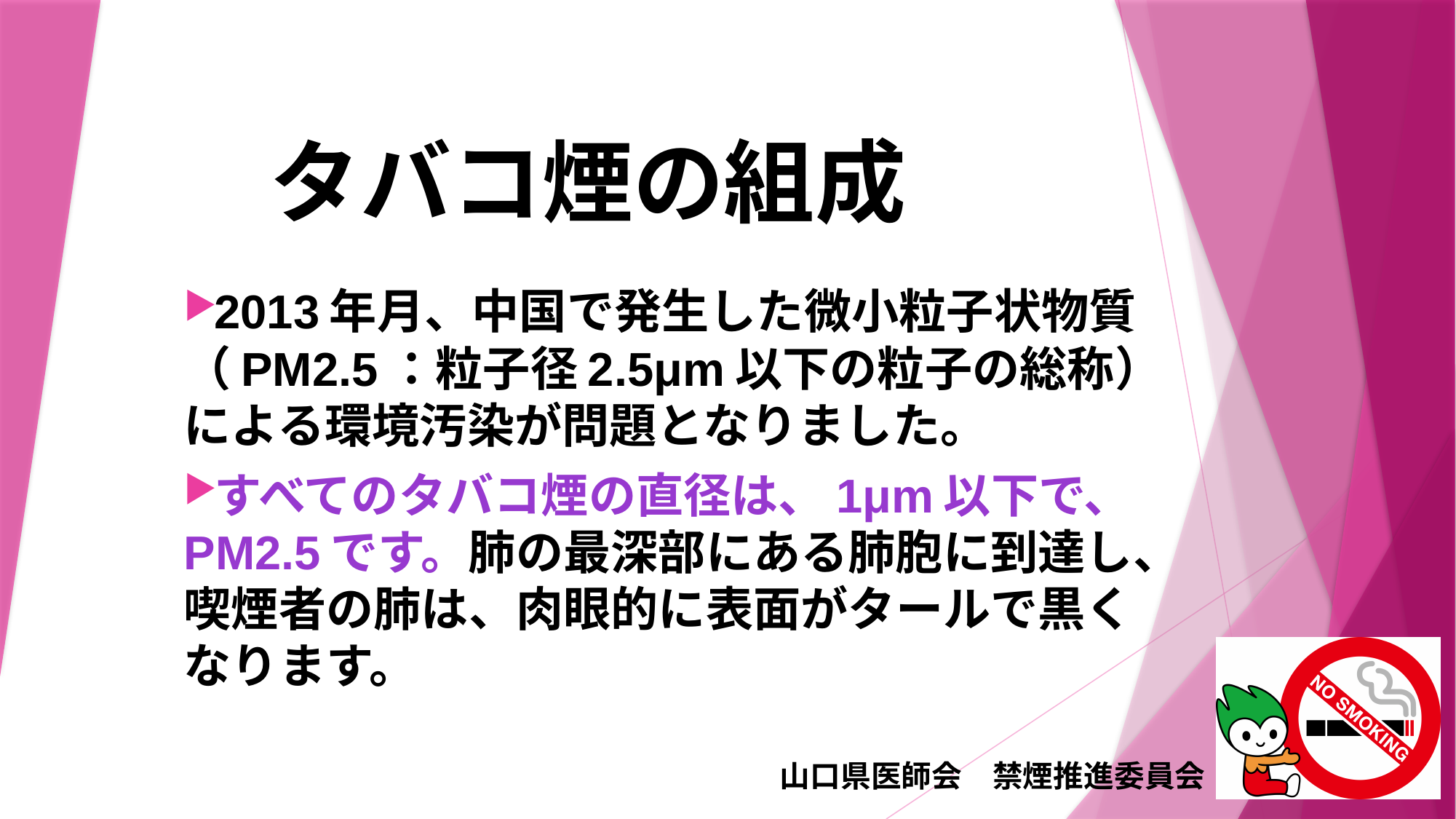

# タバコ煙の組成
2013年月、中国で発生した微小粒子状物質（PM2.5：粒子径2.5μm以下の粒子の総称）による環境汚染が問題となりました。
すべてのタバコ煙の直径は、1μm以下で、 PM2.5です。肺の最深部にある肺胞に到達し、喫煙者の肺は、肉眼的に表面がタールで黒くなります。